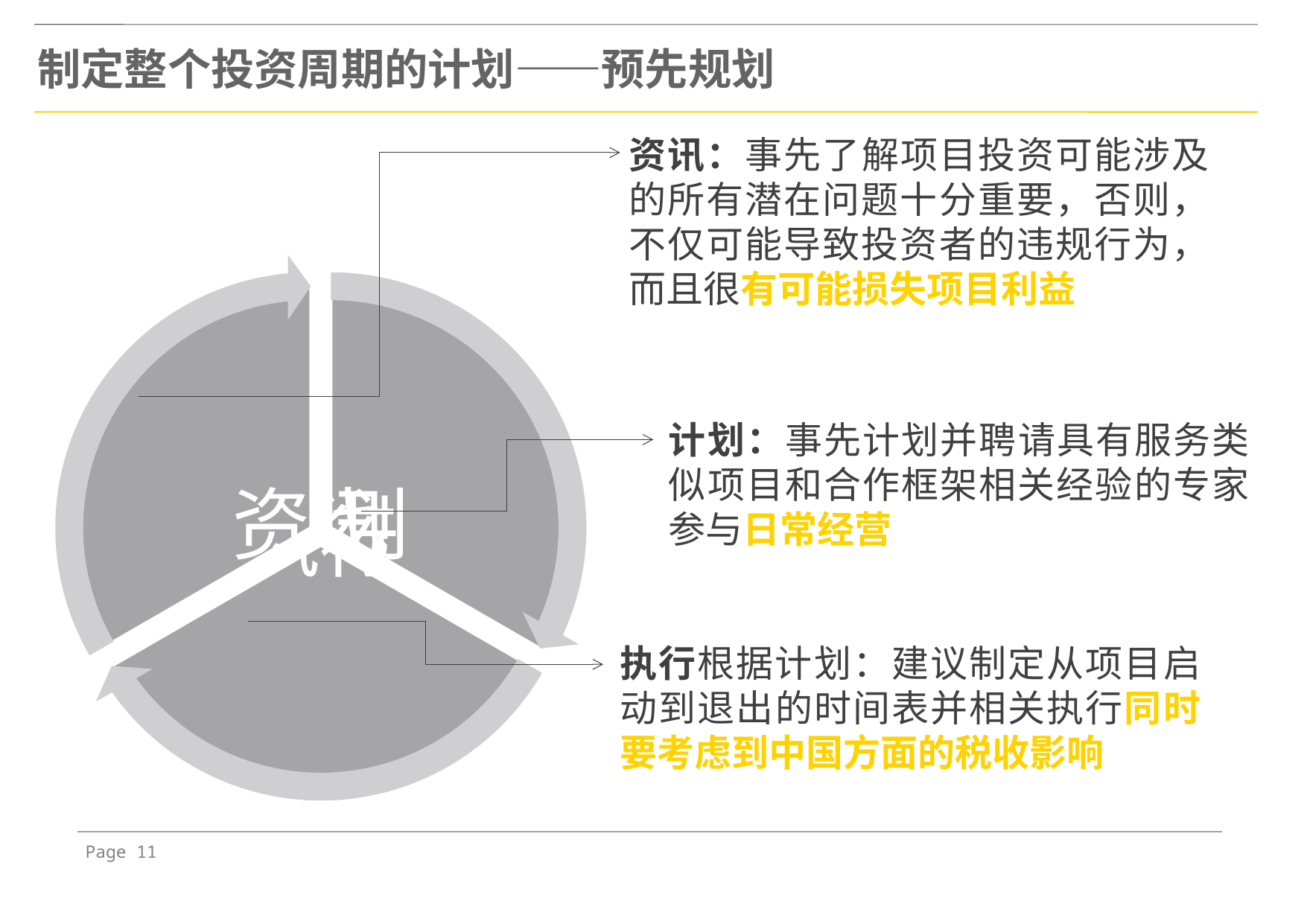

制定整个投资周期的计划——预先规划
资讯：事先了解项目投资可能涉及的所有潜在问题十分重要，否则，不仅可能导致投资者的违规行为，而且很有可能损失项目利益

计划
执行
资讯
计划：事先计划并聘请具有服务类似项目和合作框架相关经验的专家参与日常经营

执行根据计划：建议制定从项目启动到退出的时间表并相关执行同时要考虑到中国方面的税收影响